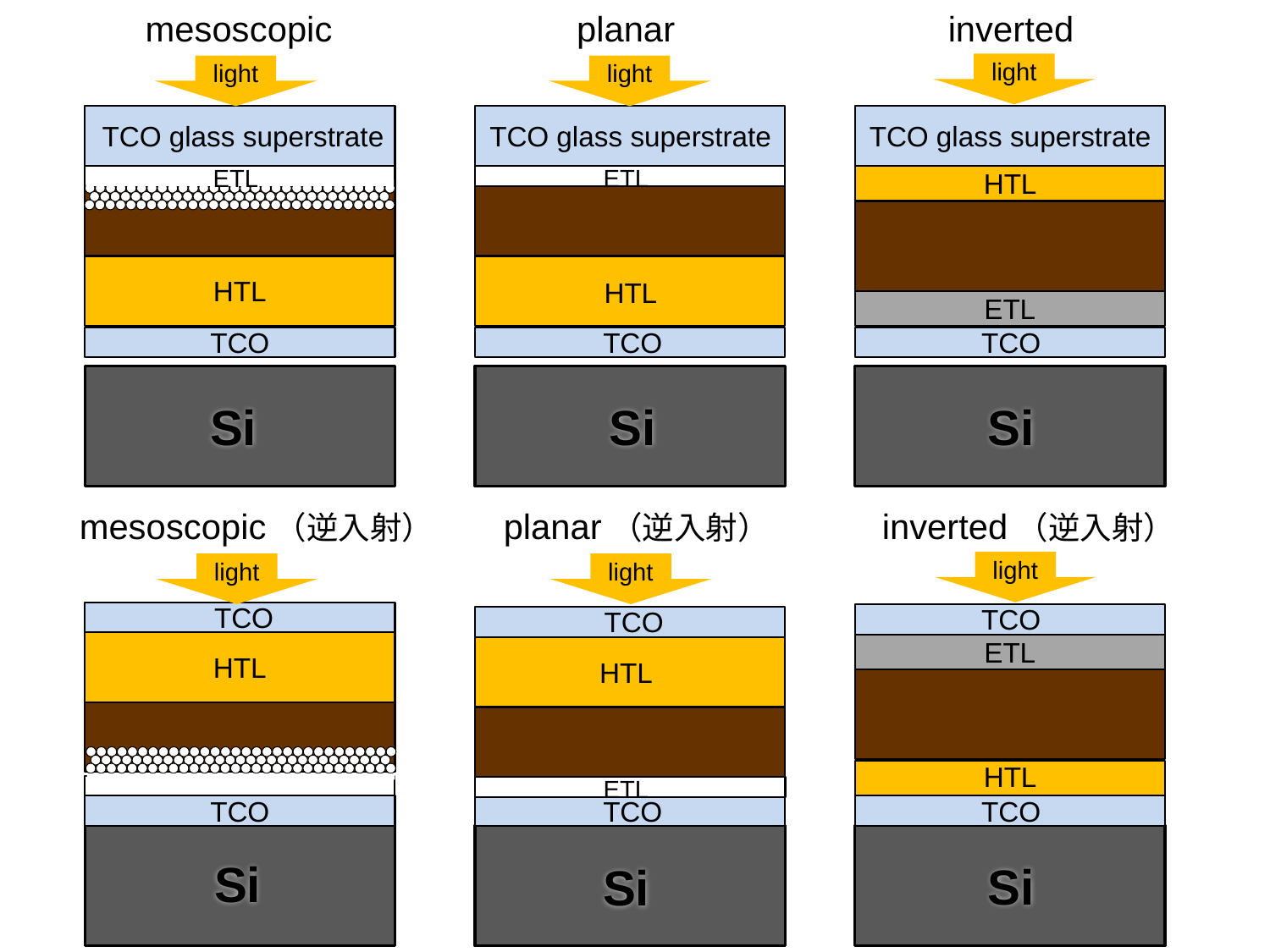

mesoscopic
planar
inverted
light
light
light

TCO glass superstrate
TCO glass superstrate
TCO glass superstrate
ETL
ETL
HTL

HTL
HTL
ETL

TCO
TCO
TCO

Si
Si
Si
mesoscopic（逆入射）
planar（逆入射）
inverted（逆入射）
light
light
light

TCO
TCO
TCO

ETL

HTL
HTL

HTL

ETL

TCO
TCO
TCO

Si
Si
Si